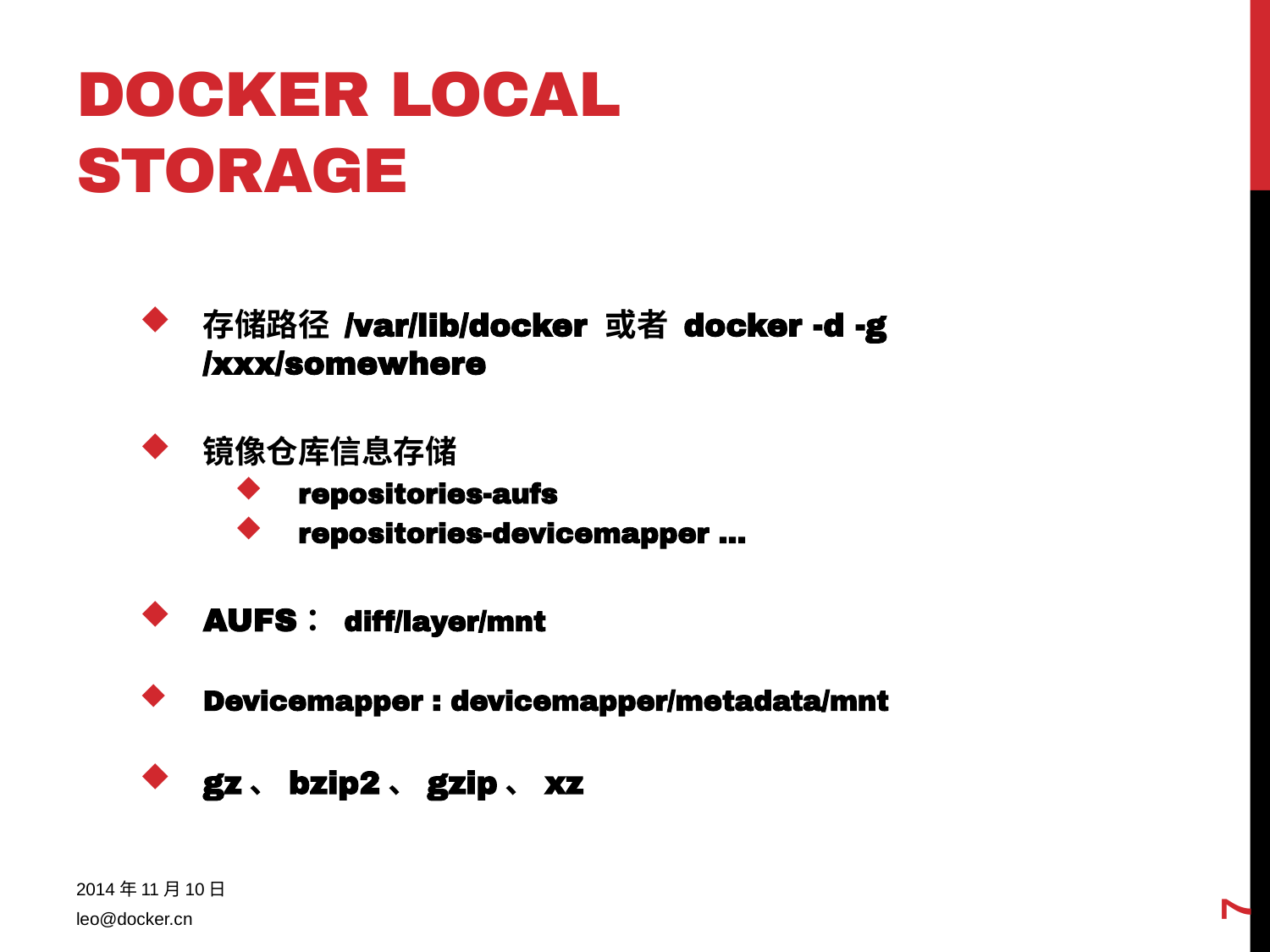

# Docker local storage

存储路径 /var/lib/docker 或者 docker -d -g /xxx/somewhere

镜像仓库信息存储
repositories-aufs
repositories-devicemapper …

AUFS：diff/layer/mnt

Devicemapper : devicemapper/metadata/mnt

gz、bzip2、gzip、xz

7
2014年11月10日
leo@docker.cn